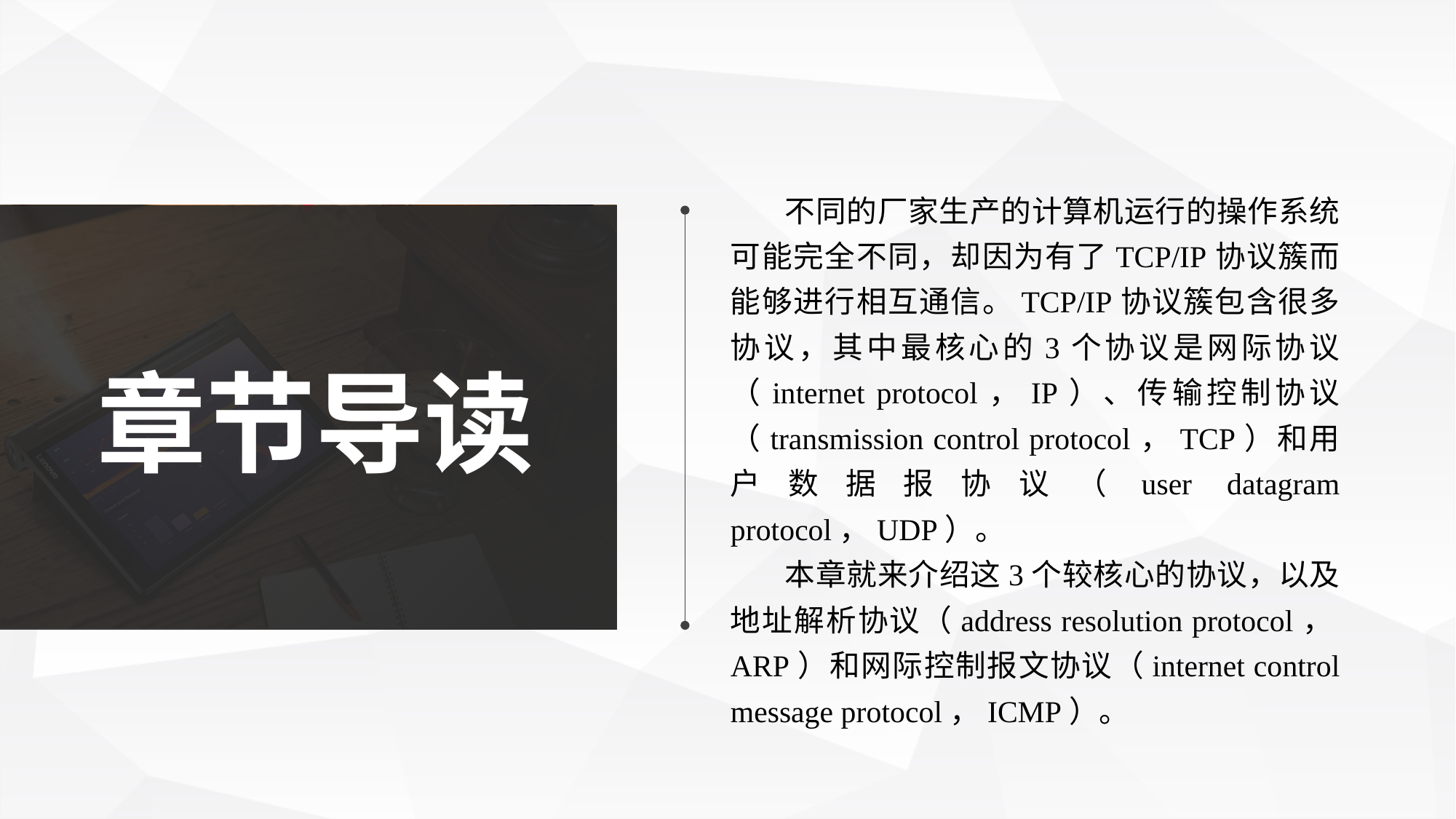

不同的厂家生产的计算机运行的操作系统可能完全不同，却因为有了TCP/IP协议簇而能够进行相互通信。TCP/IP协议簇包含很多协议，其中最核心的3个协议是网际协议（internet protocol，IP）、传输控制协议（transmission control protocol，TCP）和用户数据报协议（user datagram protocol，UDP）。
本章就来介绍这3个较核心的协议，以及地址解析协议（address resolution protocol，ARP）和网际控制报文协议（internet control message protocol，ICMP）。

章节导读